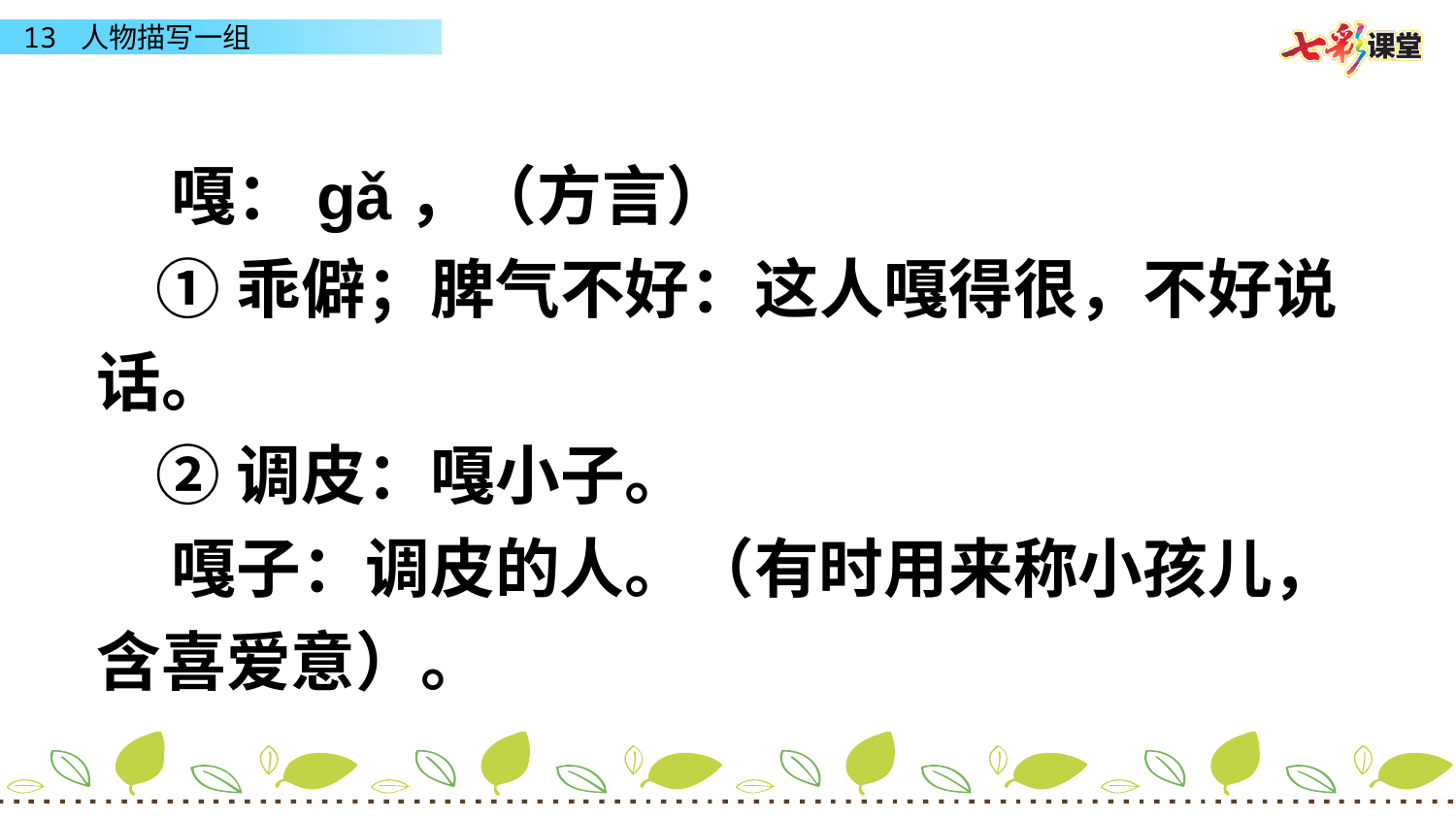

嘎：gǎ，（方言）
    ①乖僻；脾气不好：这人嘎得很，不好说话。
    ②调皮：嘎小子。
    嘎子：调皮的人。（有时用来称小孩儿，含喜爱意）。